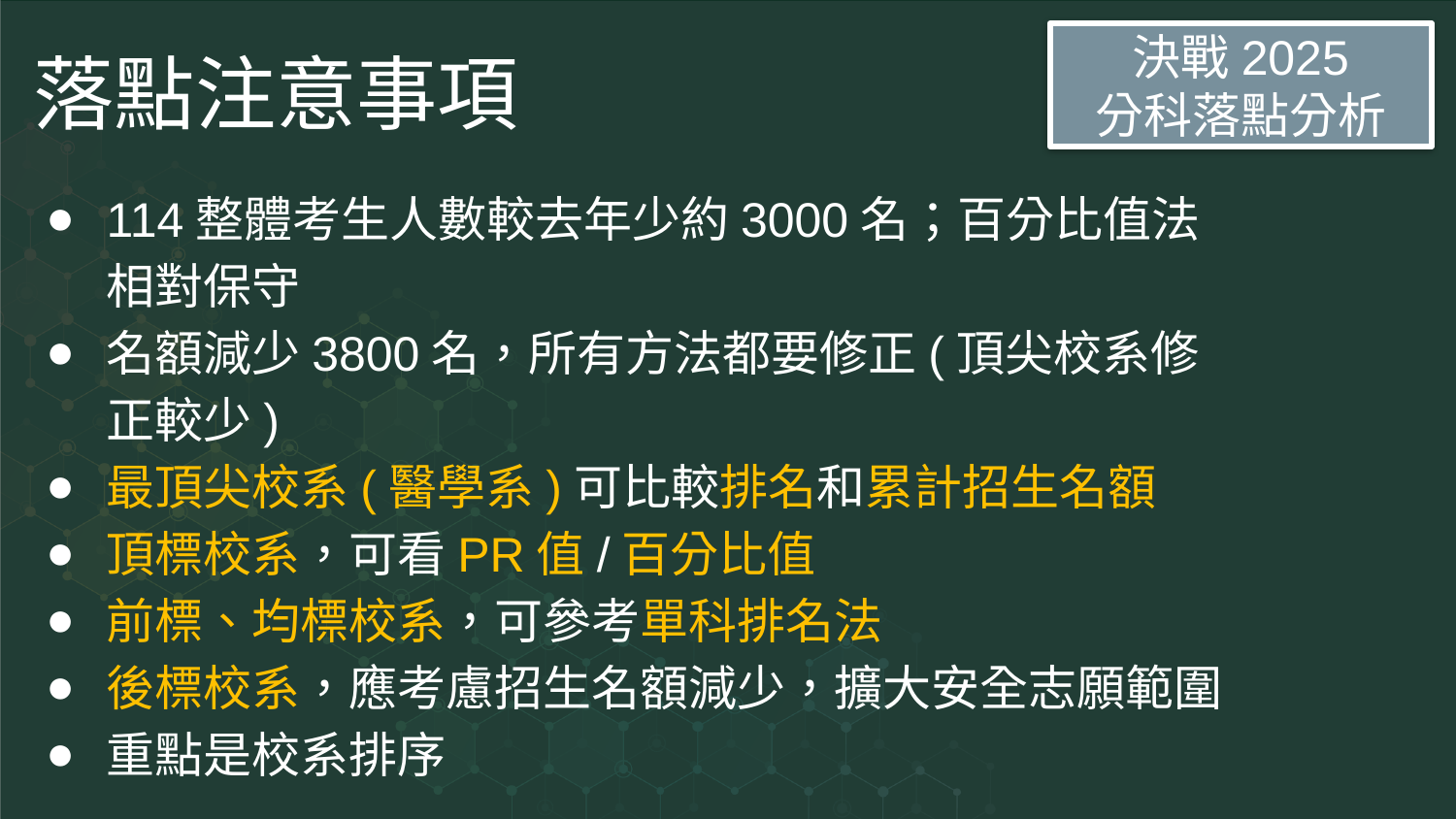

決戰2025
分科落點分析
# 落點注意事項

114整體考生人數較去年少約3000名；百分比值法相對保守
名額減少3800名，所有方法都要修正(頂尖校系修正較少)
最頂尖校系(醫學系)可比較排名和累計招生名額
頂標校系，可看PR值/百分比值
前標、均標校系，可參考單科排名法
後標校系，應考慮招生名額減少，擴大安全志願範圍
重點是校系排序